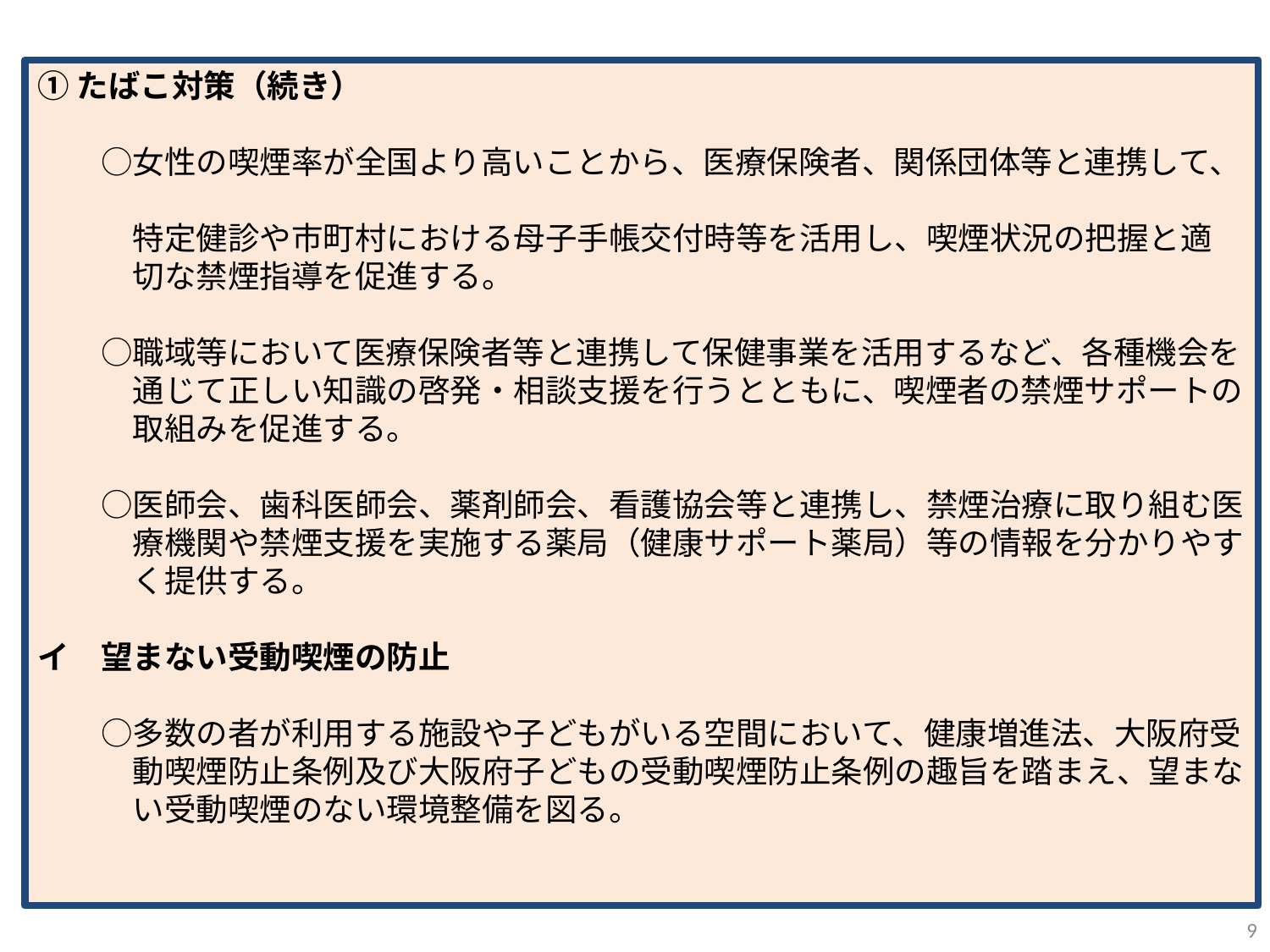

①たばこ対策（続き）

　　○女性の喫煙率が全国より高いことから、医療保険者、関係団体等と連携して、
　　　特定健診や市町村における母子手帳交付時等を活用し、喫煙状況の把握と適
　　　切な禁煙指導を促進する。

　　○職域等において医療保険者等と連携して保健事業を活用するなど、各種機会を
　　　通じて正しい知識の啓発・相談支援を行うとともに、喫煙者の禁煙サポートの
　　　取組みを促進する。

　　○医師会、歯科医師会、薬剤師会、看護協会等と連携し、禁煙治療に取り組む医
　　　療機関や禁煙支援を実施する薬局（健康サポート薬局）等の情報を分かりやす
　　　く提供する。

イ　望まない受動喫煙の防止

　　○多数の者が利用する施設や子どもがいる空間において、健康増進法、大阪府受
　　　動喫煙防止条例及び大阪府子どもの受動喫煙防止条例の趣旨を踏まえ、望まな
　　　い受動喫煙のない環境整備を図る。

9